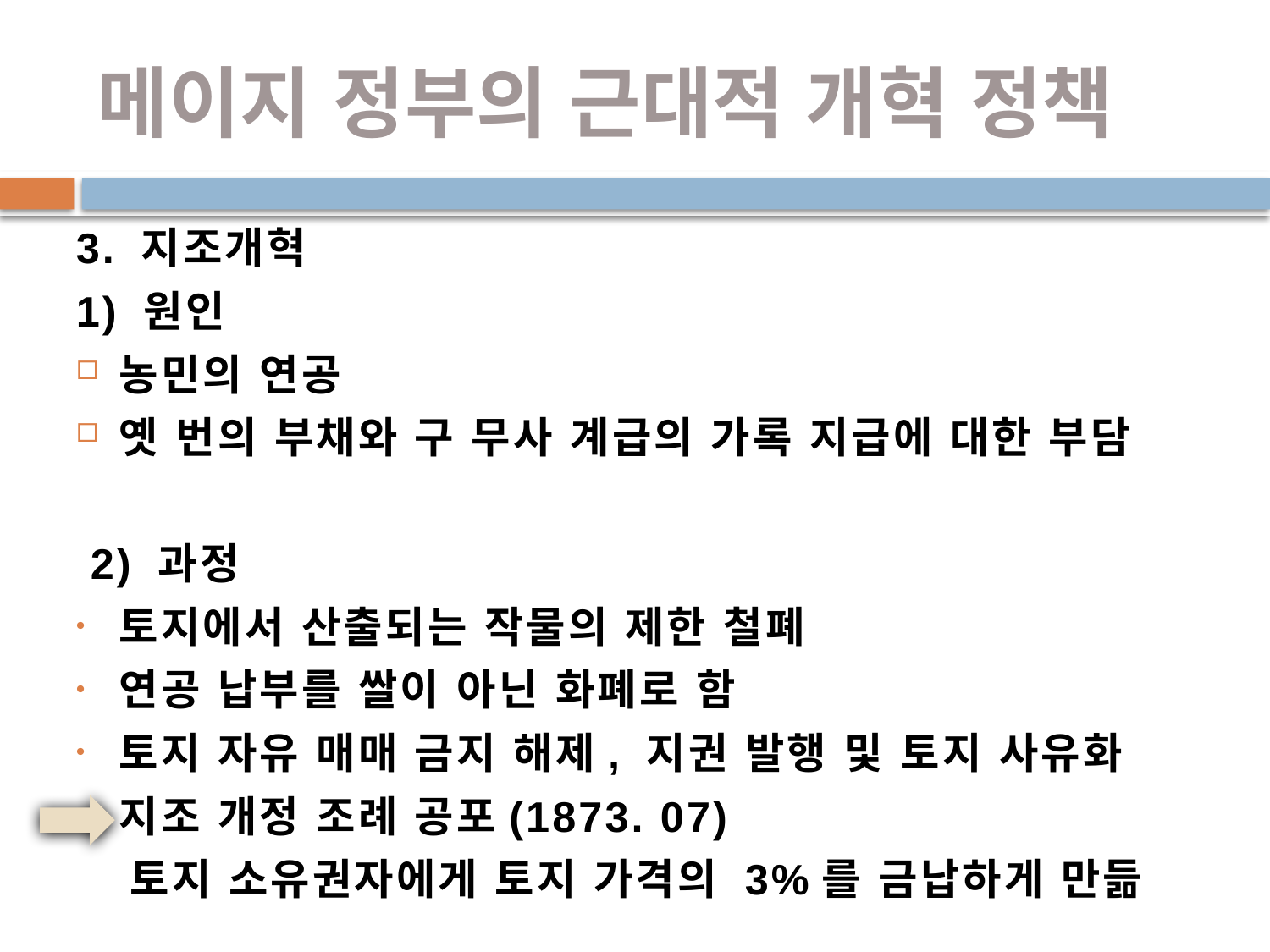

# 메이지 정부의 근대적 개혁 정책
3. 지조개혁
1) 원인
농민의 연공
옛 번의 부채와 구 무사 계급의 가록 지급에 대한 부담

 2) 과정
토지에서 산출되는 작물의 제한 철폐
연공 납부를 쌀이 아닌 화폐로 함
토지 자유 매매 금지 해제, 지권 발행 및 토지 사유화
지조 개정 조례 공포(1873. 07)
   토지 소유권자에게 토지 가격의 3%를 금납하게 만듦